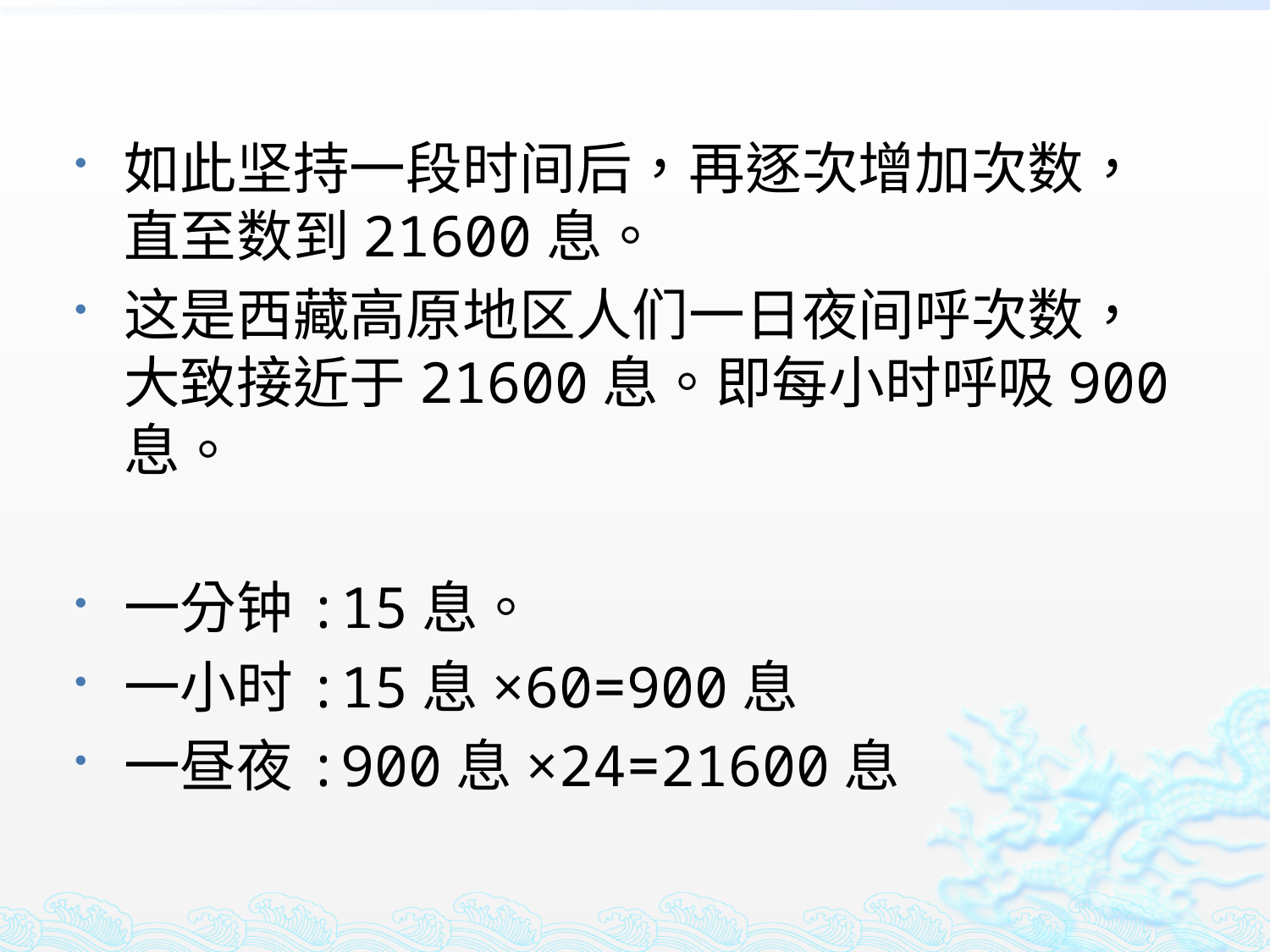

如此坚持一段时间后，再逐次增加次数，直至数到21600息。
这是西藏高原地区人们一日夜间呼次数，大致接近于21600息。即每小时呼吸900息。

一分钟:15息。
一小时:15息×60=900息
一昼夜:900息×24=21600息